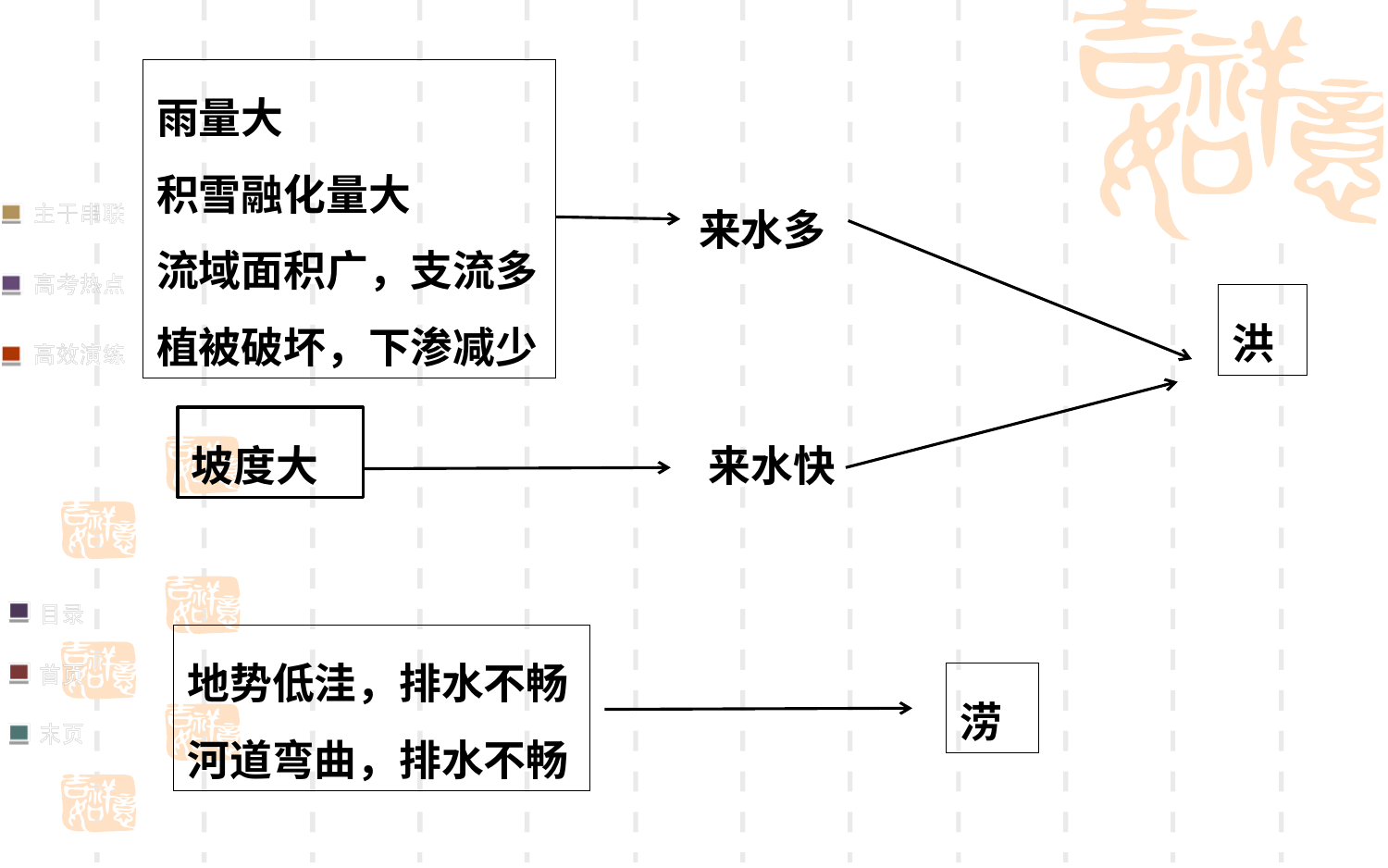

雨量大
积雪融化量大
流域面积广，支流多
植被破坏，下渗减少
来水多
洪
坡度大
来水快
地势低洼，排水不畅
河道弯曲，排水不畅
涝